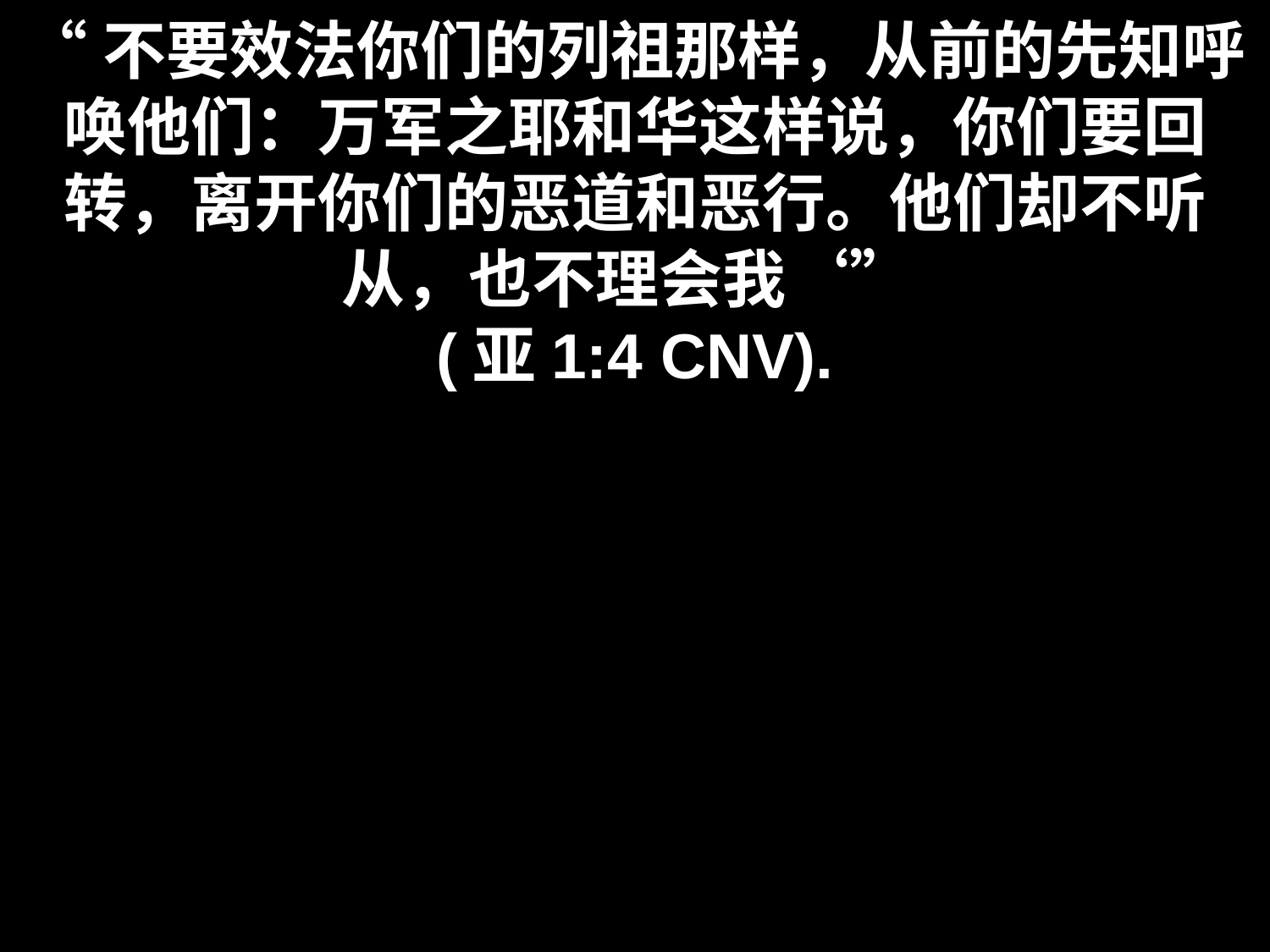

# “不要效法你们的列祖那样，从前的先知呼唤他们：万军之耶和华这样说，你们要回转，离开你们的恶道和恶行。他们却不听从，也不理会我‘” (亚1:4 CNV).